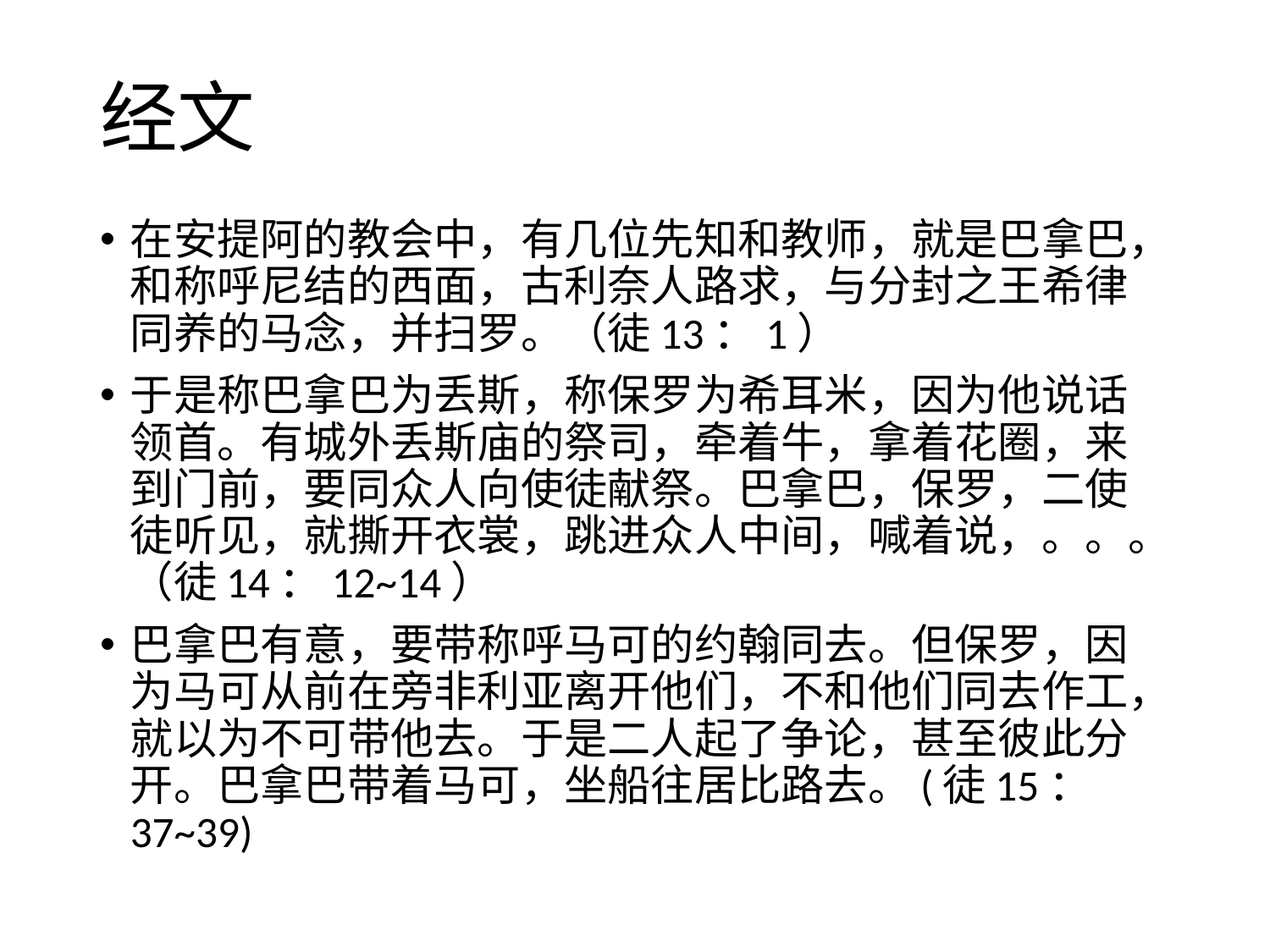

# 经文
在安提阿的教会中，有几位先知和教师，就是巴拿巴，和称呼尼结的西面，古利奈人路求，与分封之王希律同养的马念，并扫罗。（徒13：1）
于是称巴拿巴为丢斯，称保罗为希耳米，因为他说话领首。有城外丢斯庙的祭司，牵着牛，拿着花圈，来到门前，要同众人向使徒献祭。巴拿巴，保罗，二使徒听见，就撕开衣裳，跳进众人中间，喊着说，。。。（徒14：12~14）
巴拿巴有意，要带称呼马可的约翰同去。但保罗，因为马可从前在旁非利亚离开他们，不和他们同去作工，就以为不可带他去。于是二人起了争论，甚至彼此分开。巴拿巴带着马可，坐船往居比路去。(徒15：37~39)